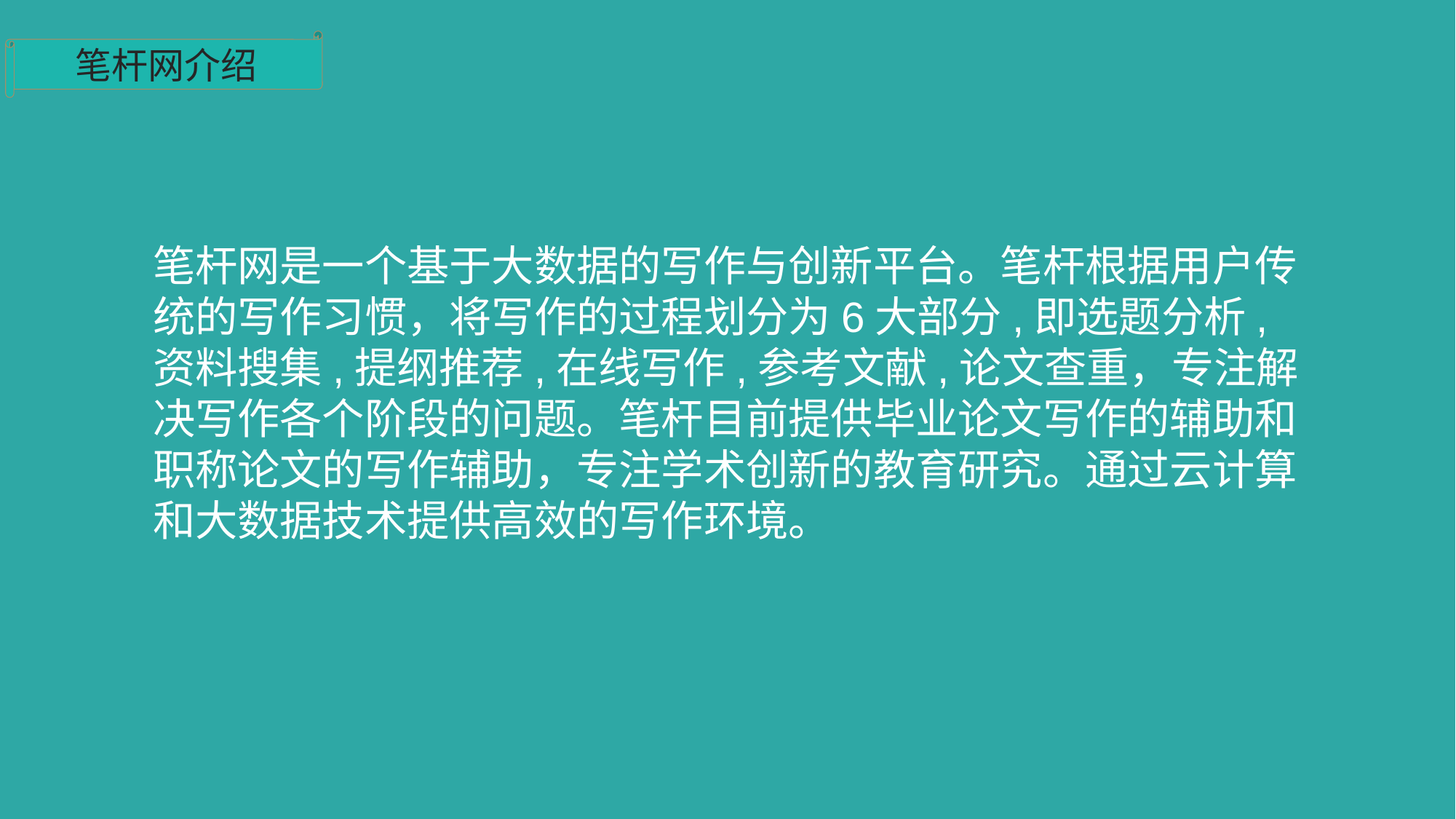

笔杆网介绍
笔杆网是一个基于大数据的写作与创新平台。笔杆根据用户传统的写作习惯，将写作的过程划分为6大部分,即选题分析,资料搜集,提纲推荐,在线写作,参考文献,论文查重，专注解决写作各个阶段的问题。笔杆目前提供毕业论文写作的辅助和职称论文的写作辅助，专注学术创新的教育研究。通过云计算和大数据技术提供高效的写作环境。